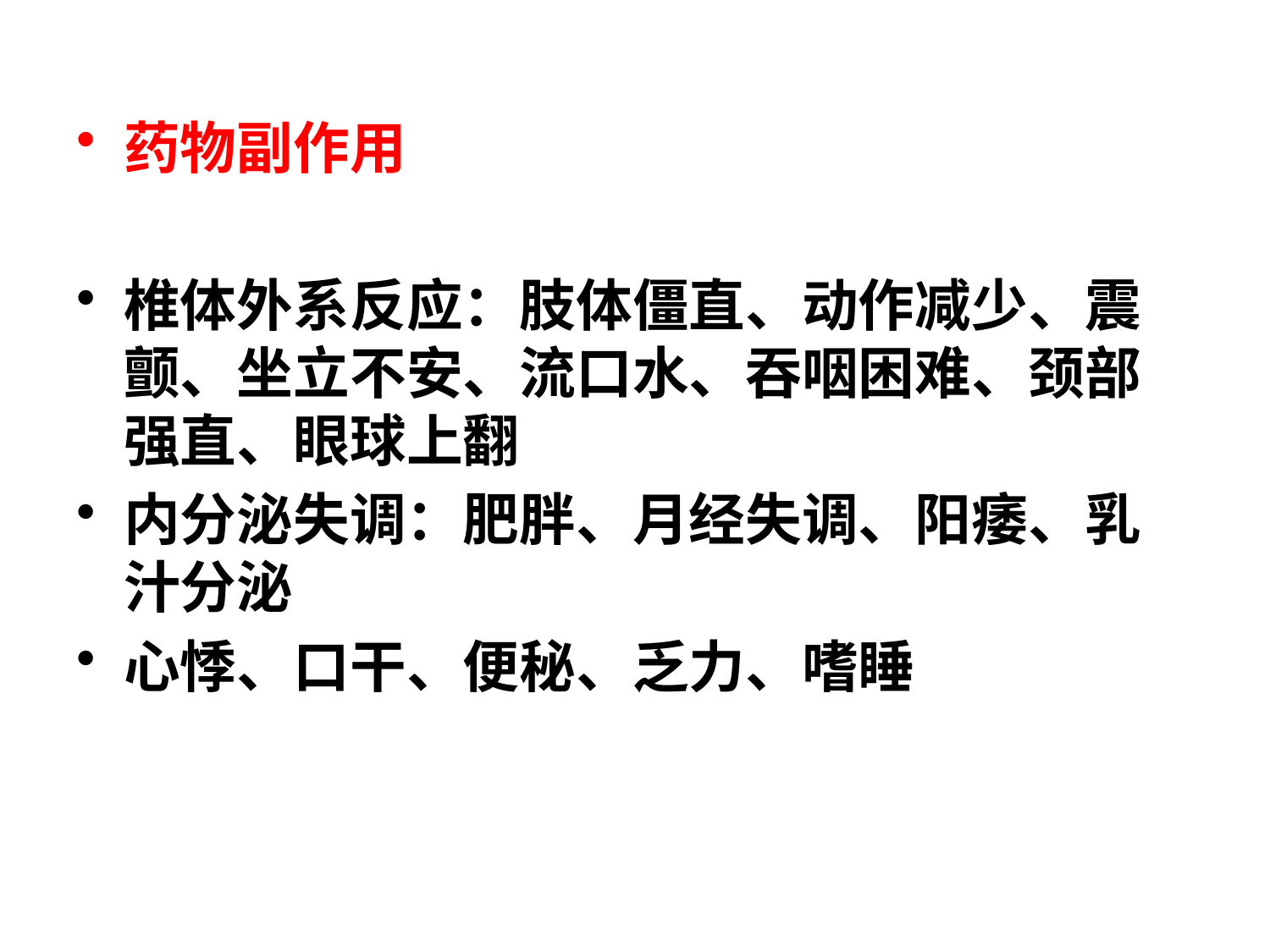

药物副作用

椎体外系反应：肢体僵直、动作减少、震颤、坐立不安、流口水、吞咽困难、颈部强直、眼球上翻
内分泌失调：肥胖、月经失调、阳痿、乳汁分泌
心悸、口干、便秘、乏力、嗜睡